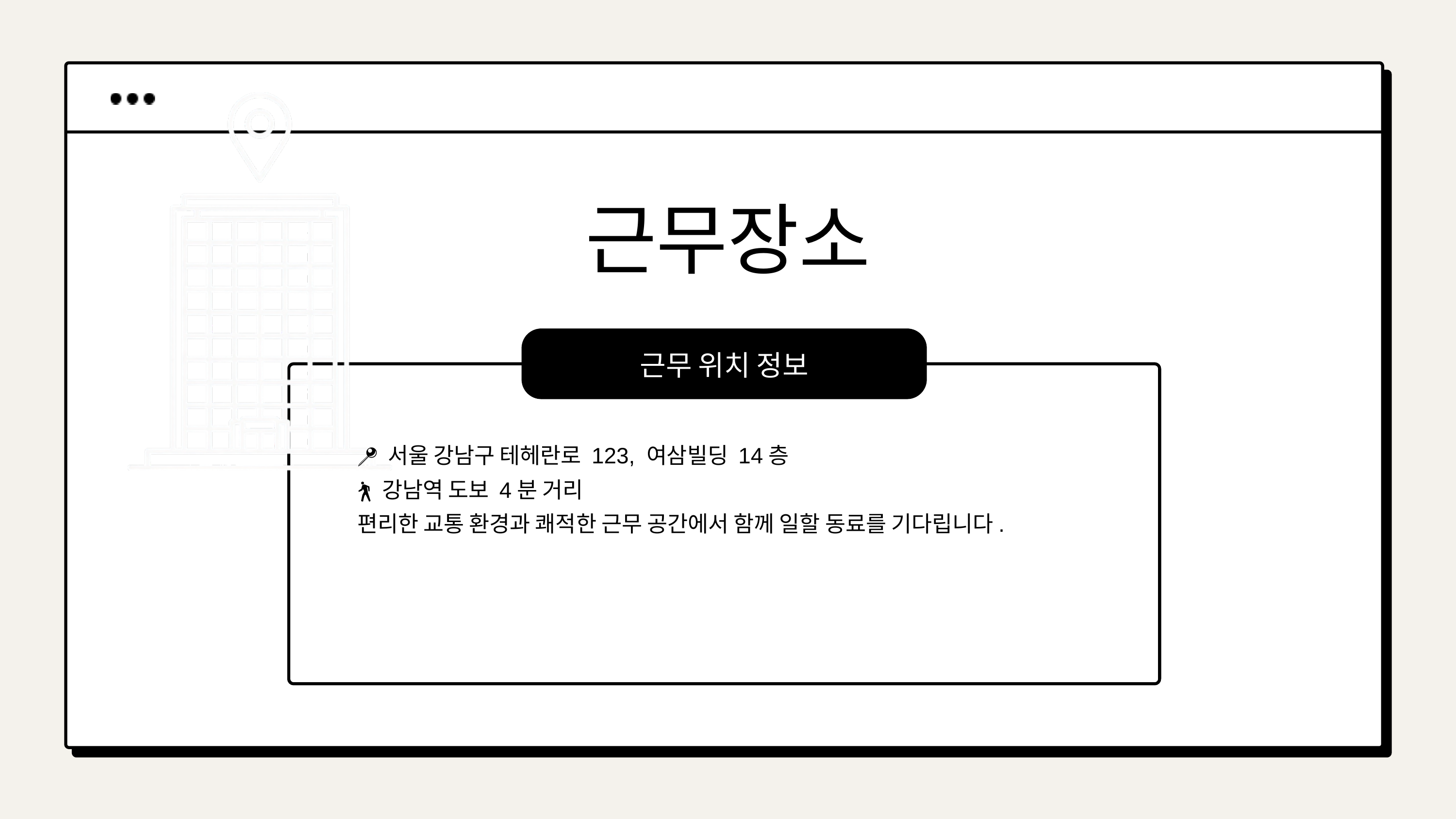

근무장소

근무 위치 정보

📍 서울 강남구 테헤란로 123, 여삼빌딩 14층
🚶 강남역 도보 4분 거리
편리한 교통 환경과 쾌적한 근무 공간에서 함께 일할 동료를 기다립니다.